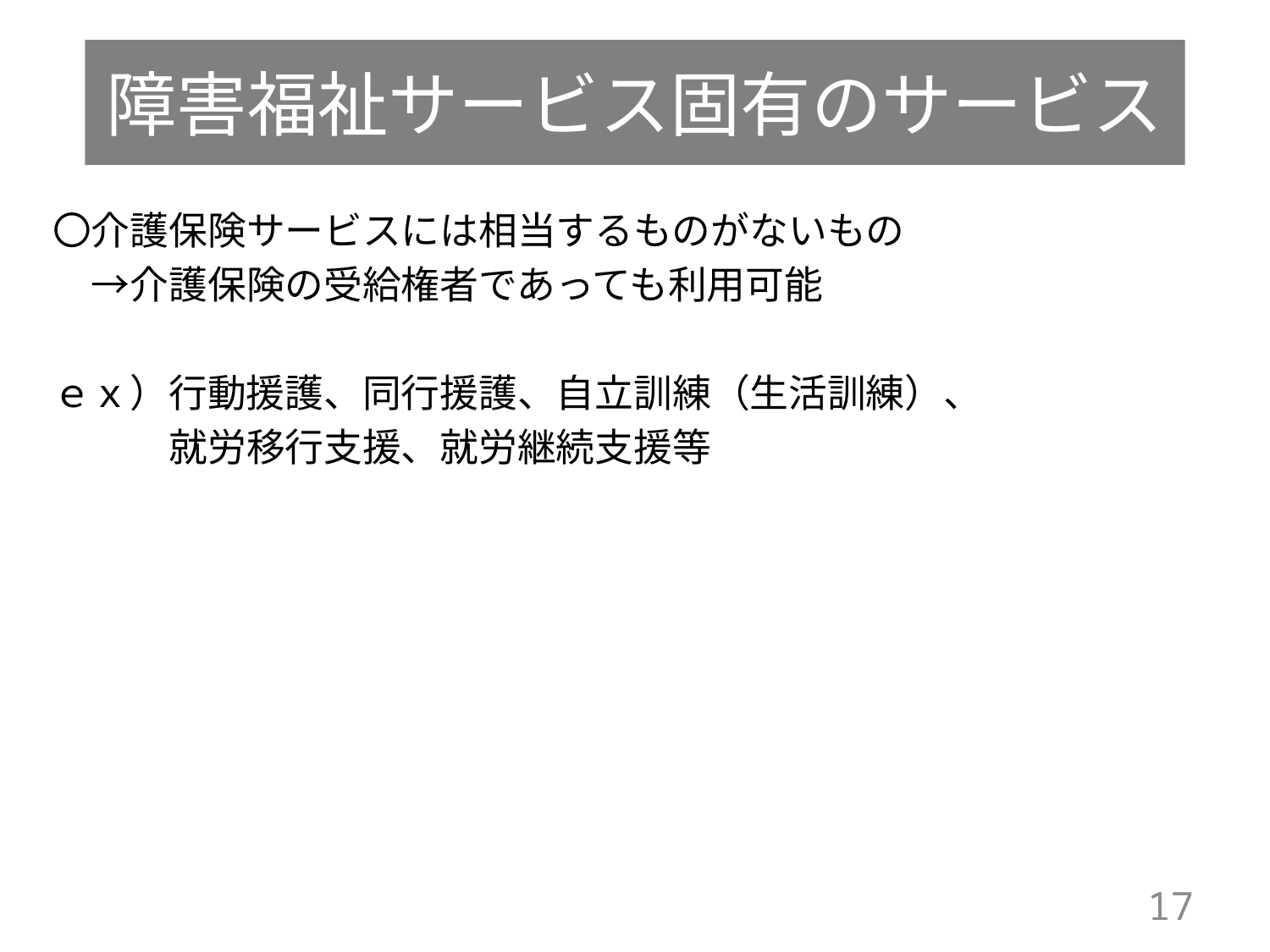

# 障害福祉サービス固有のサービス
〇介護保険サービスには相当するものがないもの
　→介護保険の受給権者であっても利用可能

ｅｘ）行動援護、同行援護、自立訓練（生活訓練）、
　　　就労移行支援、就労継続支援等
17